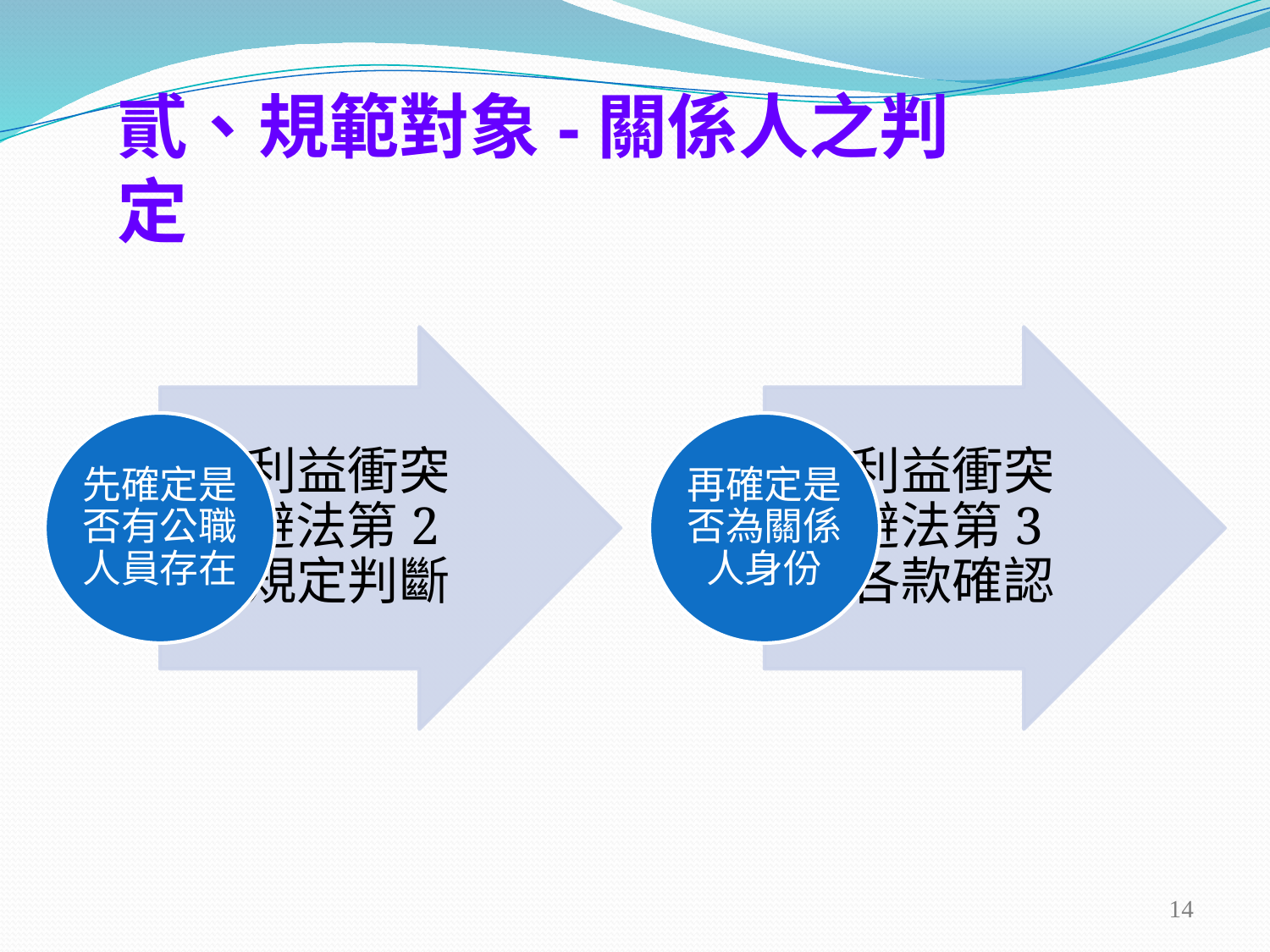

貳、規範對象-關係人之判定
依利益衝突迴避法第2條規定判斷
先確定是否有公職人員存在
依利益衝突迴避法第3條各款確認
再確定是否為關係人身份
14